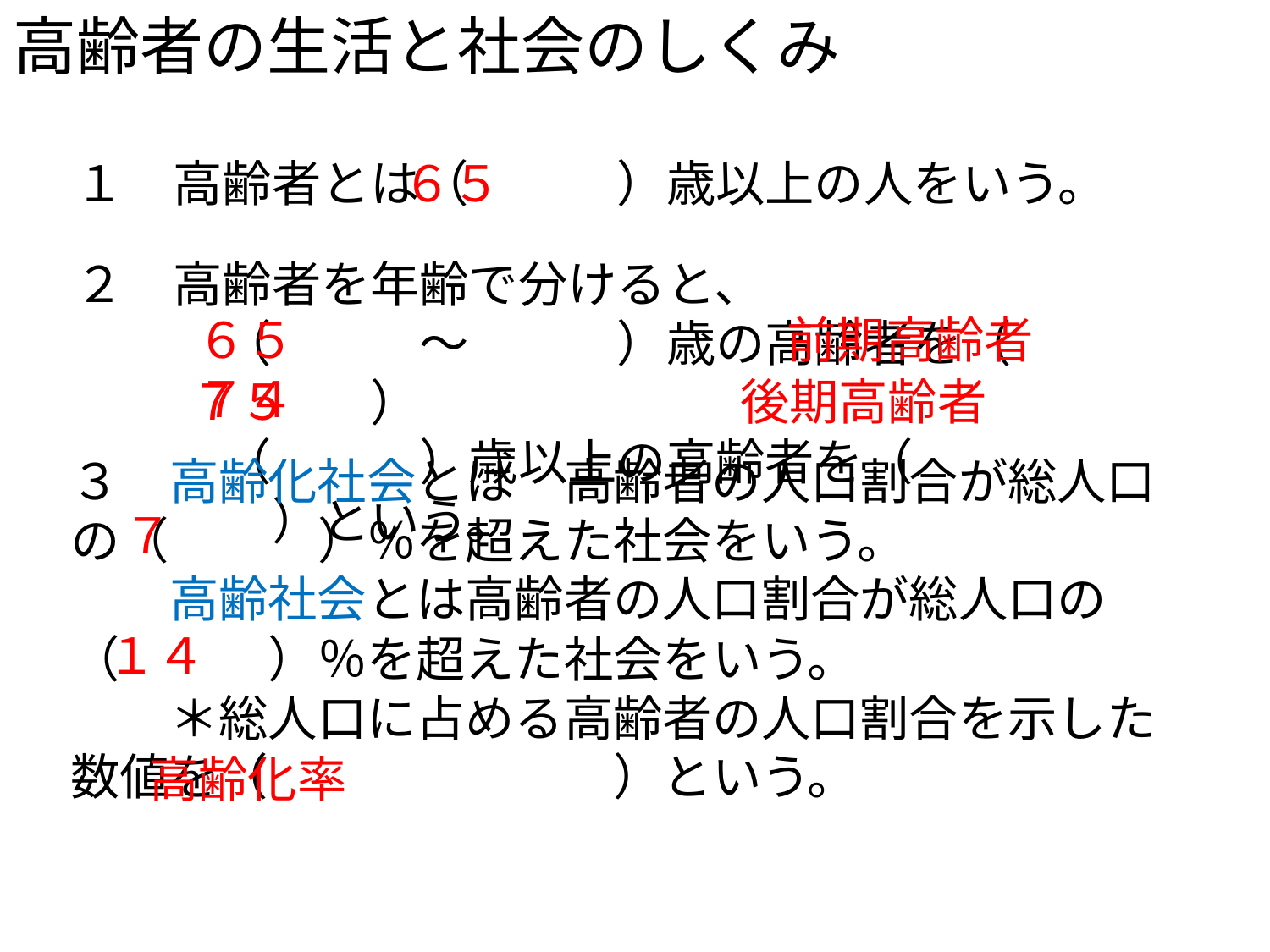

# 高齢者の生活と社会のしくみ
１　高齢者とは（　　　）歳以上の人をいう。
６５
２　高齢者を年齢で分けると、
　　　（　　　～　　　）歳の高齢者を（　　　　　　　　　）
　　　（　　　）歳以上の高齢者を（　　　　　　　　　）という。
６５　　　７４
前期高齢者
７５
後期高齢者
３　高齢化社会とは　高齢者の人口割合が総人口の（　　　）％を超えた社会をいう。
　　高齢社会とは高齢者の人口割合が総人口の（　　　）％を超えた社会をいう。
　　＊総人口に占める高齢者の人口割合を示した数値を（　　　　　　　）という。
７
１４
高齢化率